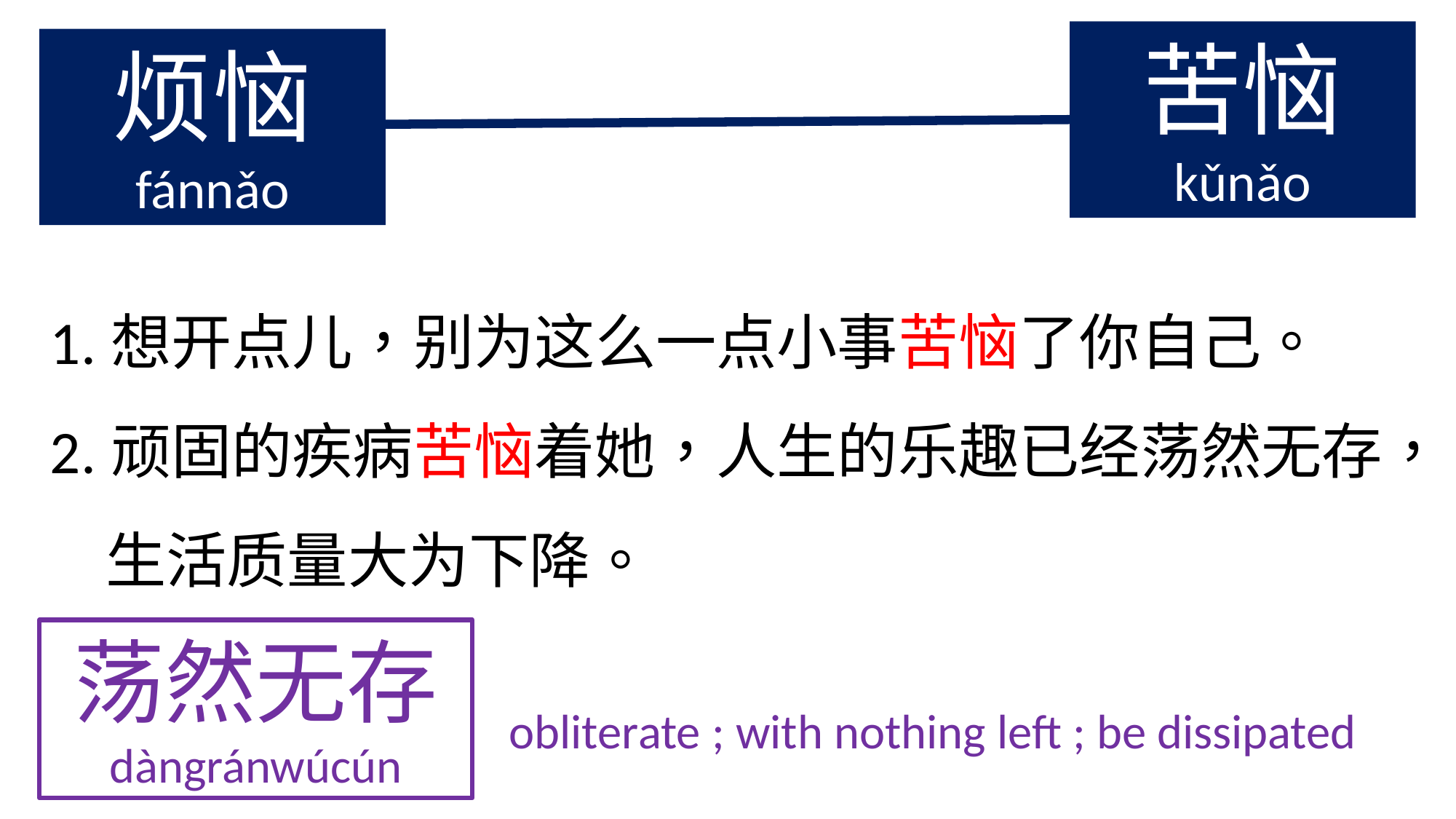

苦恼
kǔnǎo
烦恼
fánnǎo
1.想开点儿，别为这么一点小事苦恼了你自己。
2.顽固的疾病苦恼着她，人生的乐趣已经荡然无存，
   生活质量大为下降。
荡然无存
dàngránwúcún
obliterate ; with nothing left ; be dissipated